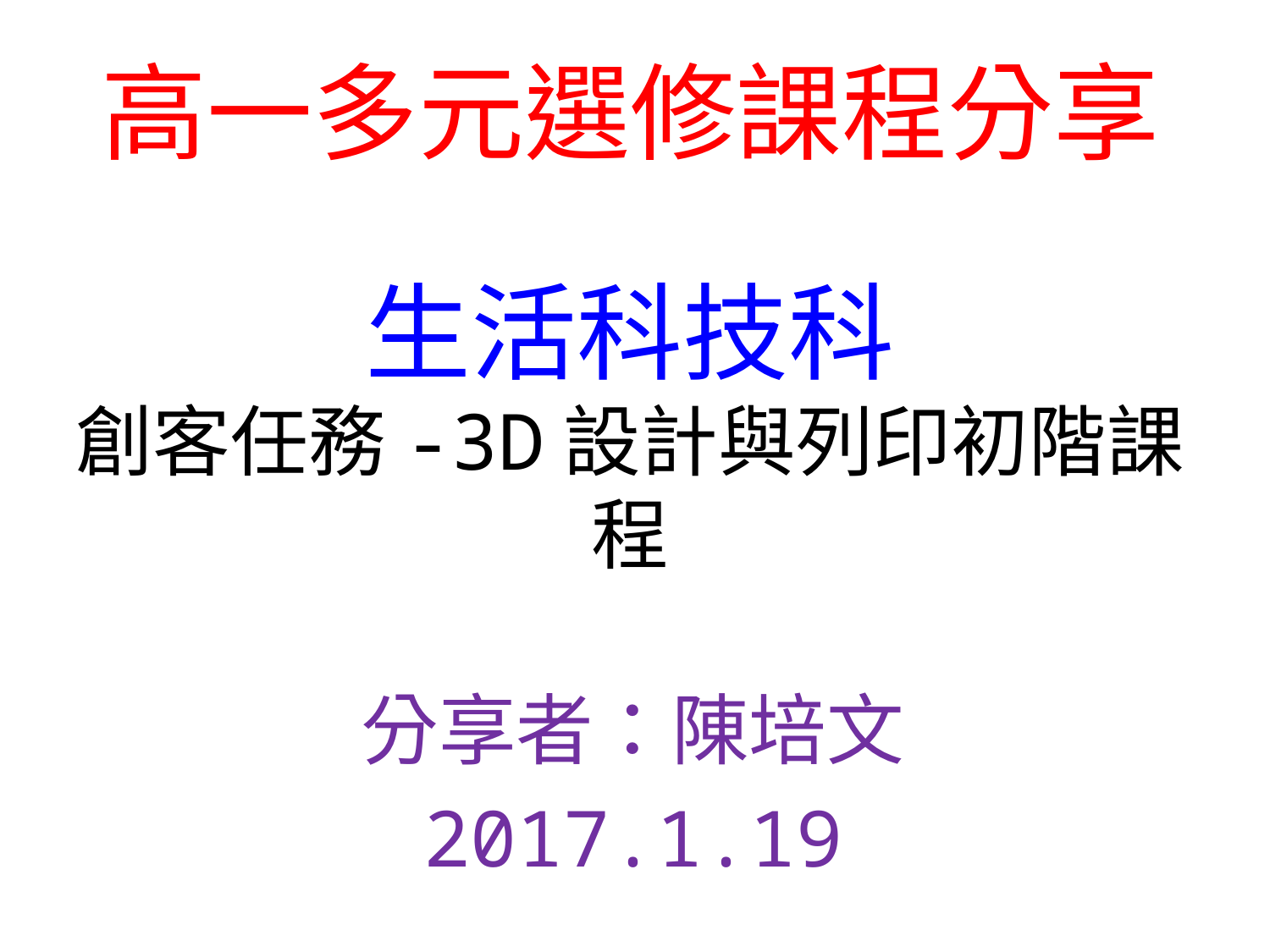

# 高一多元選修課程分享 生活科技科 創客任務-3D設計與列印初階課程
分享者：陳培文
2017.1.19